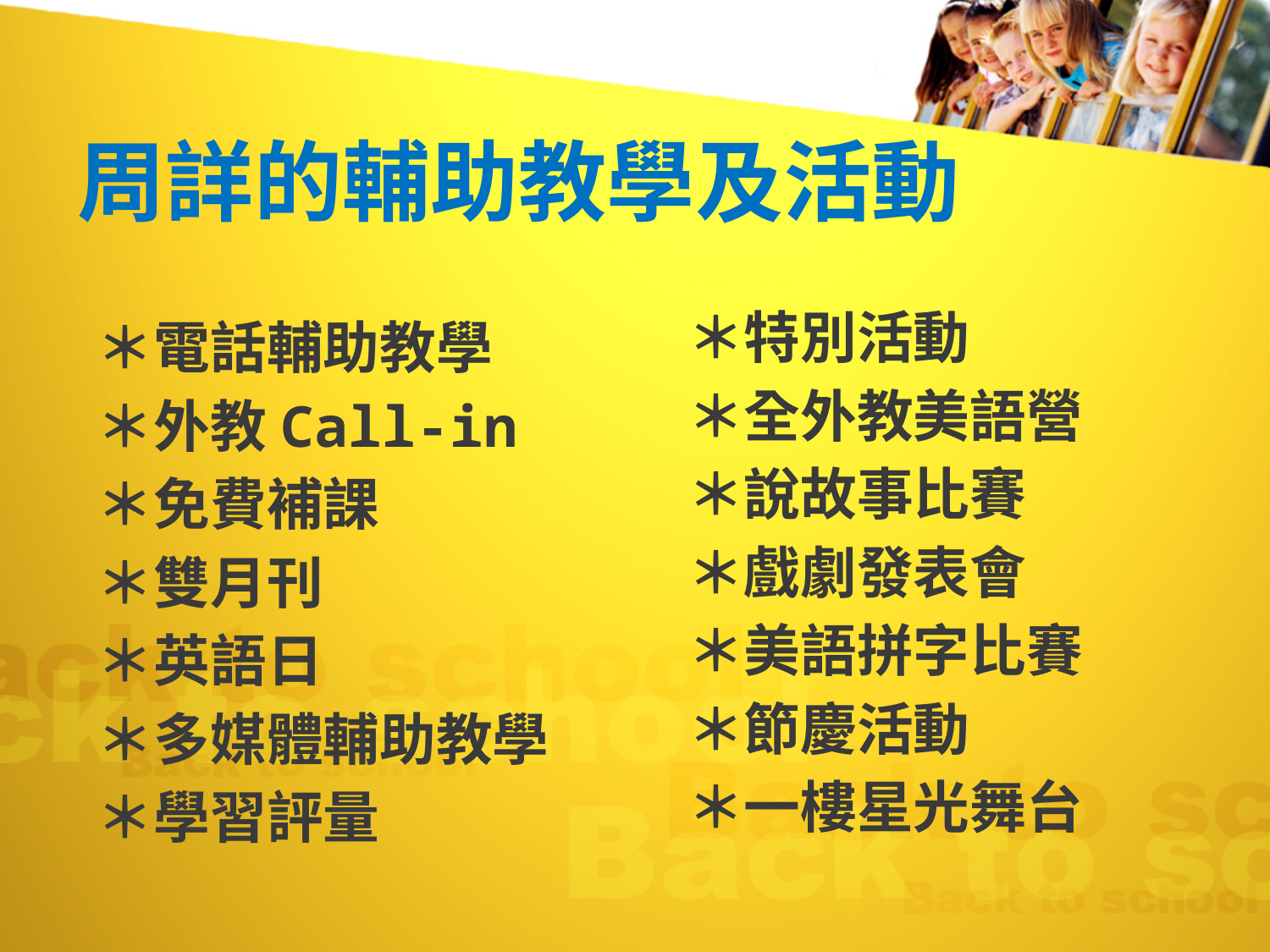

周詳的輔助教學及活動
＊特別活動
＊全外教美語營
＊說故事比賽
＊戲劇發表會
＊美語拼字比賽
＊節慶活動
＊一樓星光舞台
＊電話輔助教學
＊外教Call-in
＊免費補課
＊雙月刊
＊英語日
＊多媒體輔助教學
＊學習評量